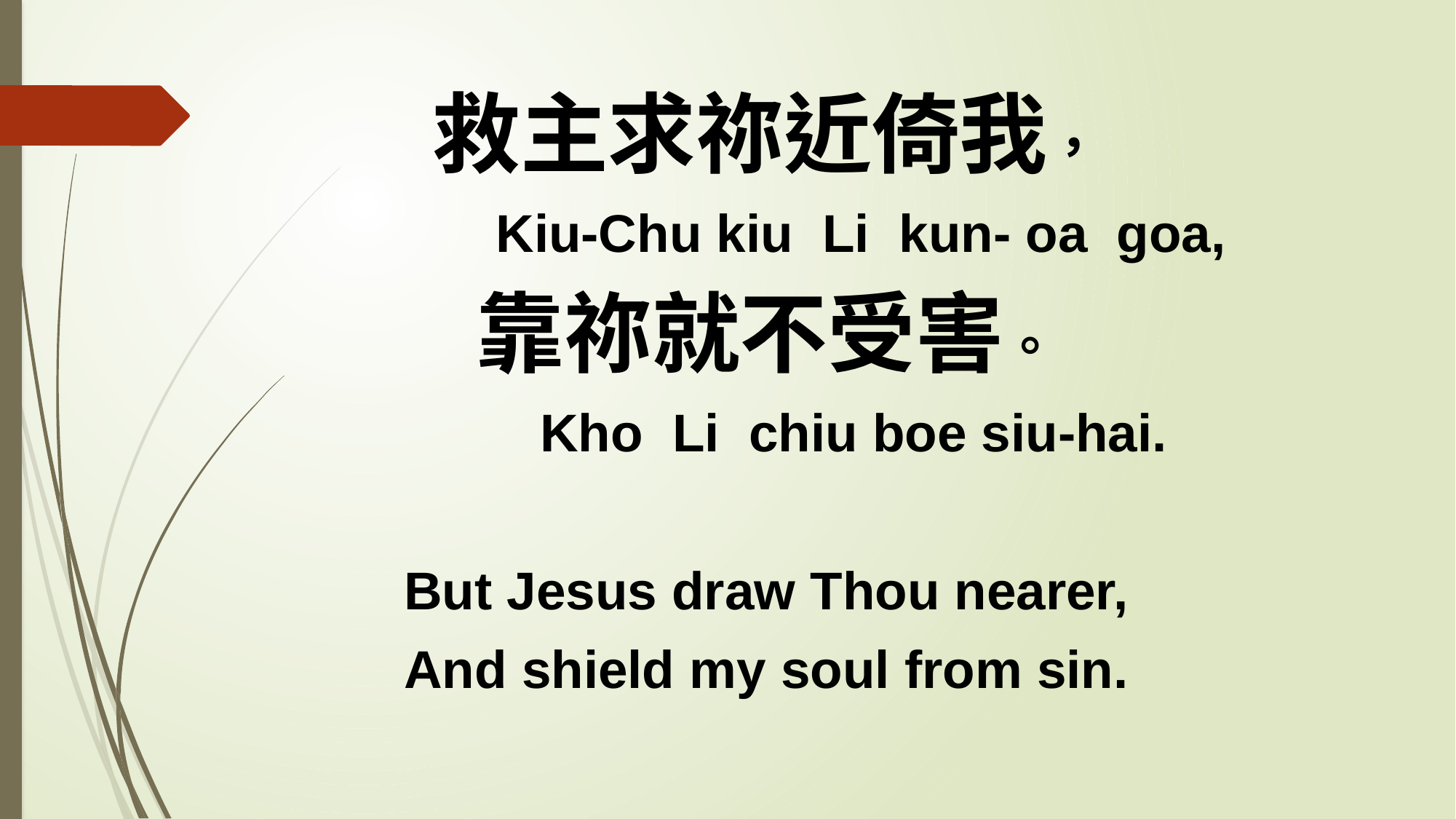

救主求祢近倚我，
                 Kiu-Chu kiu  Li  kun- oa  goa,
靠祢就不受害。
                    Kho  Li  chiu boe siu-hai.

But Jesus draw Thou nearer,
And shield my soul from sin.